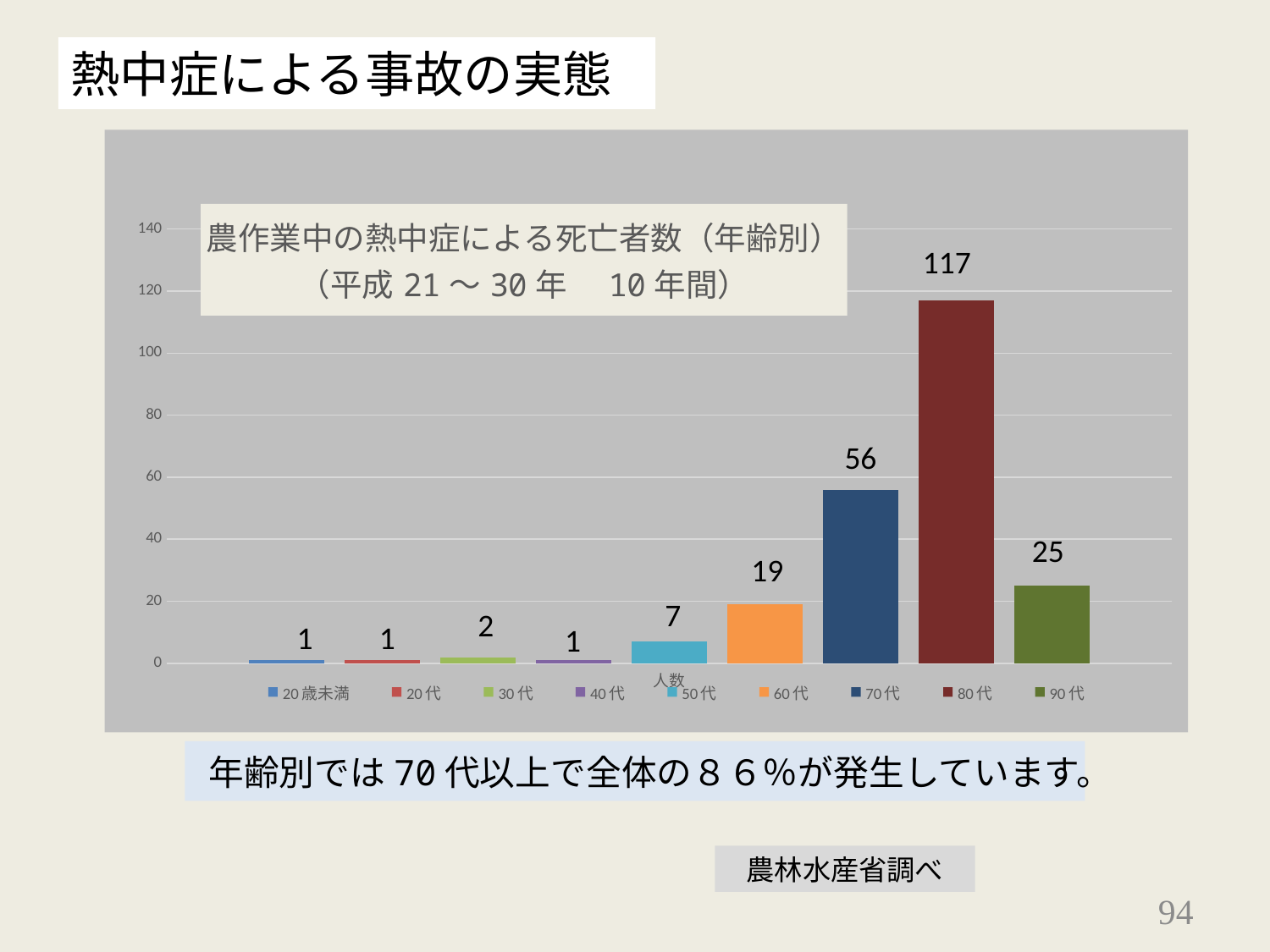

熱中症による事故の実態

### Chart: 農作業中の熱中症による死亡者数（年齢別）
（平成21～30年　10年間）

| Category | 20歳未満 | 20代 | 30代 | 40代 | 50代 | 60代 | 70代 | 80代 | 90代 |
|---|---|---|---|---|---|---|---|---|---|
| 人数 | 1.0 | 1.0 | 2.0 | 1.0 | 7.0 | 19.0 | 56.0 | 117.0 | 25.0 |
117
56

25

19
7
2
1
1
1

年齢別では70代以上で全体の８６％が発生しています。
農林水産省調べ
94